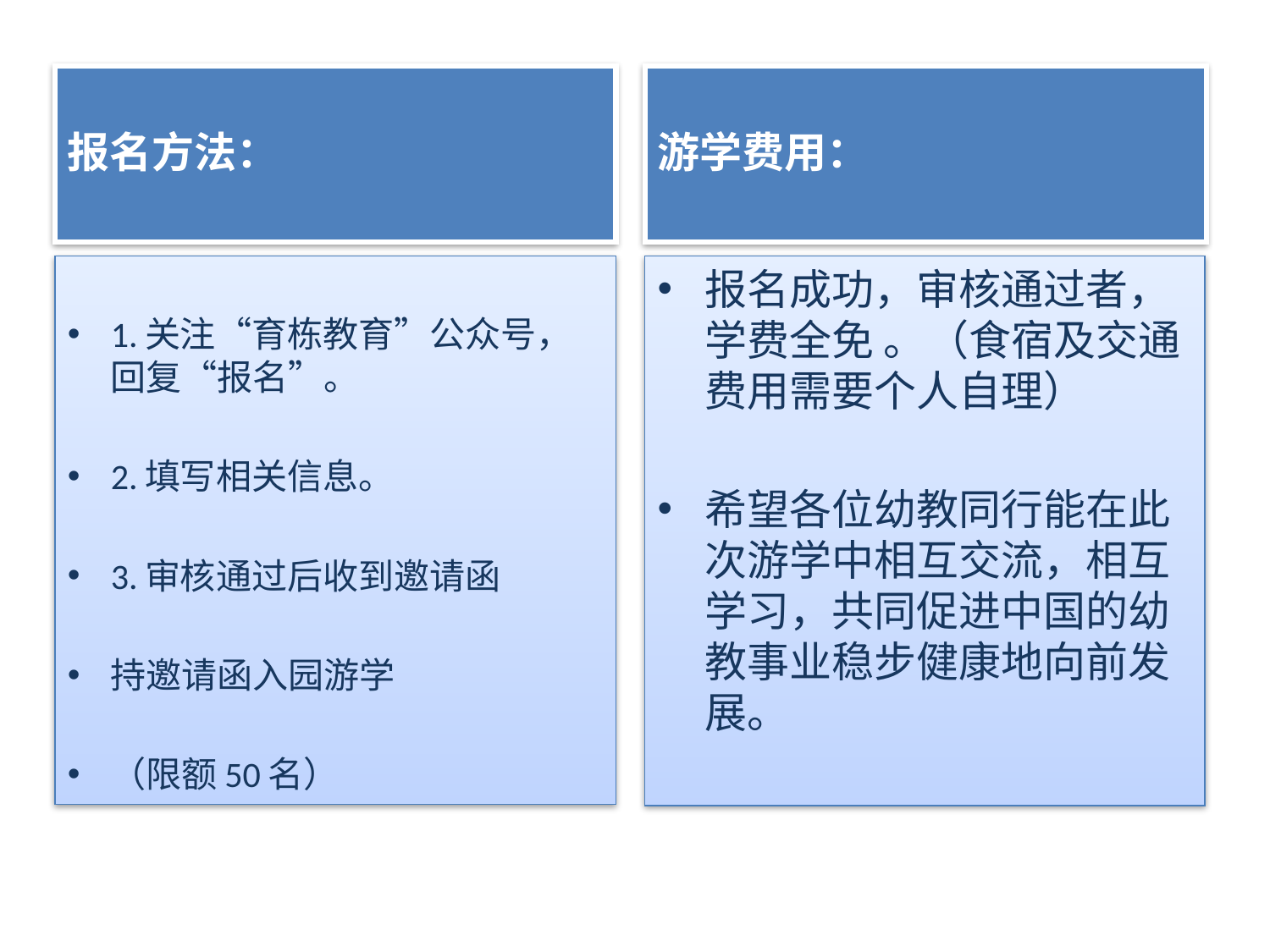

报名方法：

游学费用：

1.关注“育栋教育”公众号，回复“报名”。

2.填写相关信息。

3.审核通过后收到邀请函

持邀请函入园游学

（限额50名）

报名成功，审核通过者，学费全免 。（食宿及交通费用需要个人自理）

希望各位幼教同行能在此次游学中相互交流，相互学习，共同促进中国的幼教事业稳步健康地向前发展。